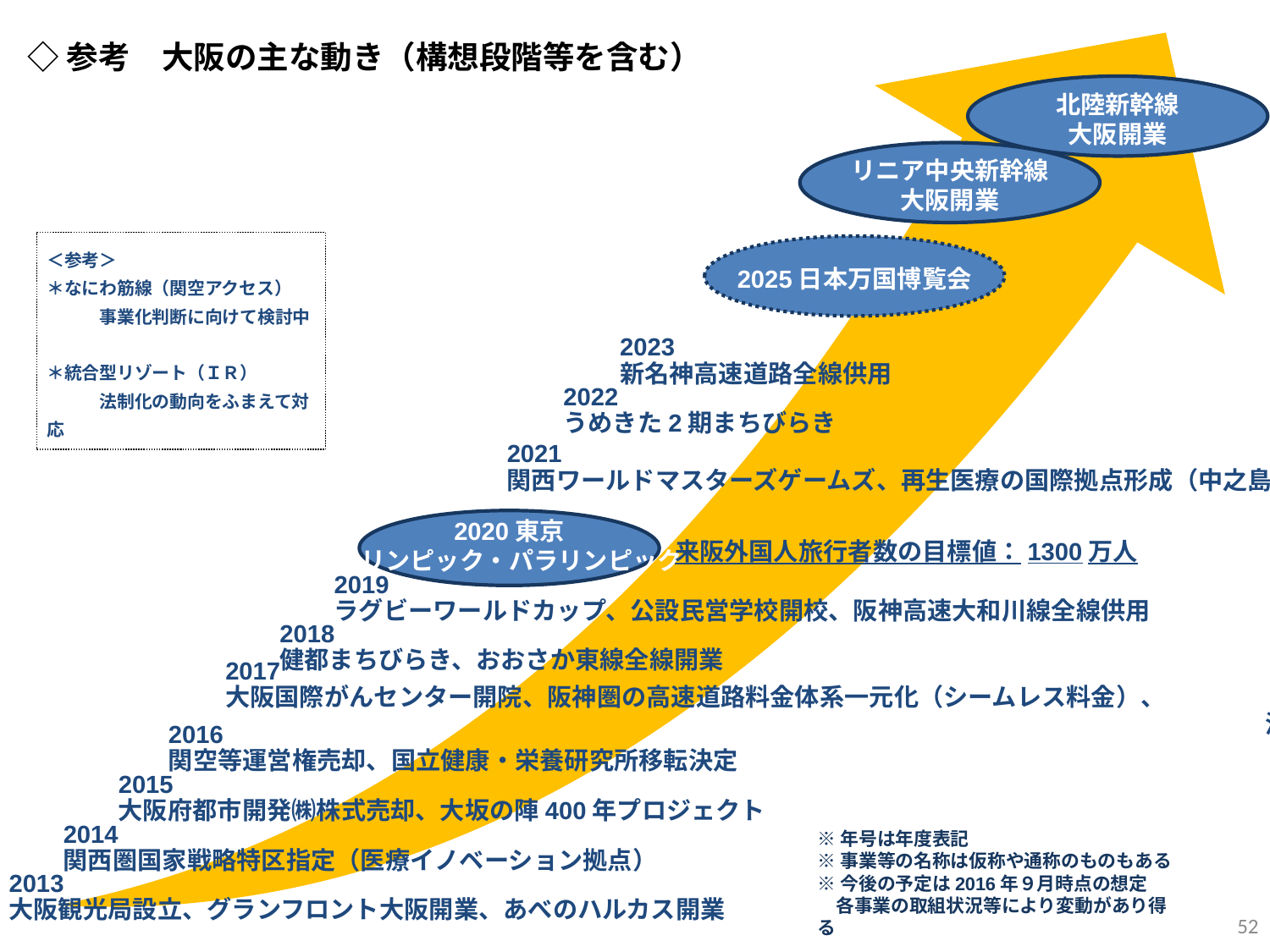

◇参考　大阪の主な動き（構想段階等を含む）
北陸新幹線
大阪開業

リニア中央新幹線
大阪開業
2025日本万国博覧会
＜参考＞
＊なにわ筋線（関空アクセス）
　　　事業化判断に向けて検討中

＊統合型リゾート（ＩＲ）
　　　法制化の動向をふまえて対応
2023
新名神高速道路全線供用
2022
うめきた2期まちびらき
2021
関西ワールドマスターズゲームズ、再生医療の国際拠点形成（中之島）
　　　　　　　　　　　　　　　　　　　　　　　　　　　　　　　大阪新美術館開館
2020東京
オリンピック・パラリンピック
来阪外国人旅行者数の目標値：1300万人
2019
ラグビーワールドカップ、公設民営学校開校、阪神高速大和川線全線供用
2018
健都まちびらき、おおさか東線全線開業
2017
大阪国際がんセンター開院、阪神圏の高速道路料金体系一元化（シームレス料金）、
　　　　　　　　　　　　　　　　　　　　　　　　　　　　　　　　　　　　　　　　　　淀川左岸線延伸部事業着手
2016
関空等運営権売却、国立健康・栄養研究所移転決定
2015
大阪府都市開発㈱株式売却、大坂の陣400年プロジェクト
※年号は年度表記
※事業等の名称は仮称や通称のものもある
※今後の予定は2016年９月時点の想定
　各事業の取組状況等により変動があり得る
2014
関西圏国家戦略特区指定（医療イノベーション拠点）
2013
大阪観光局設立、グランフロント大阪開業、あべのハルカス開業
52